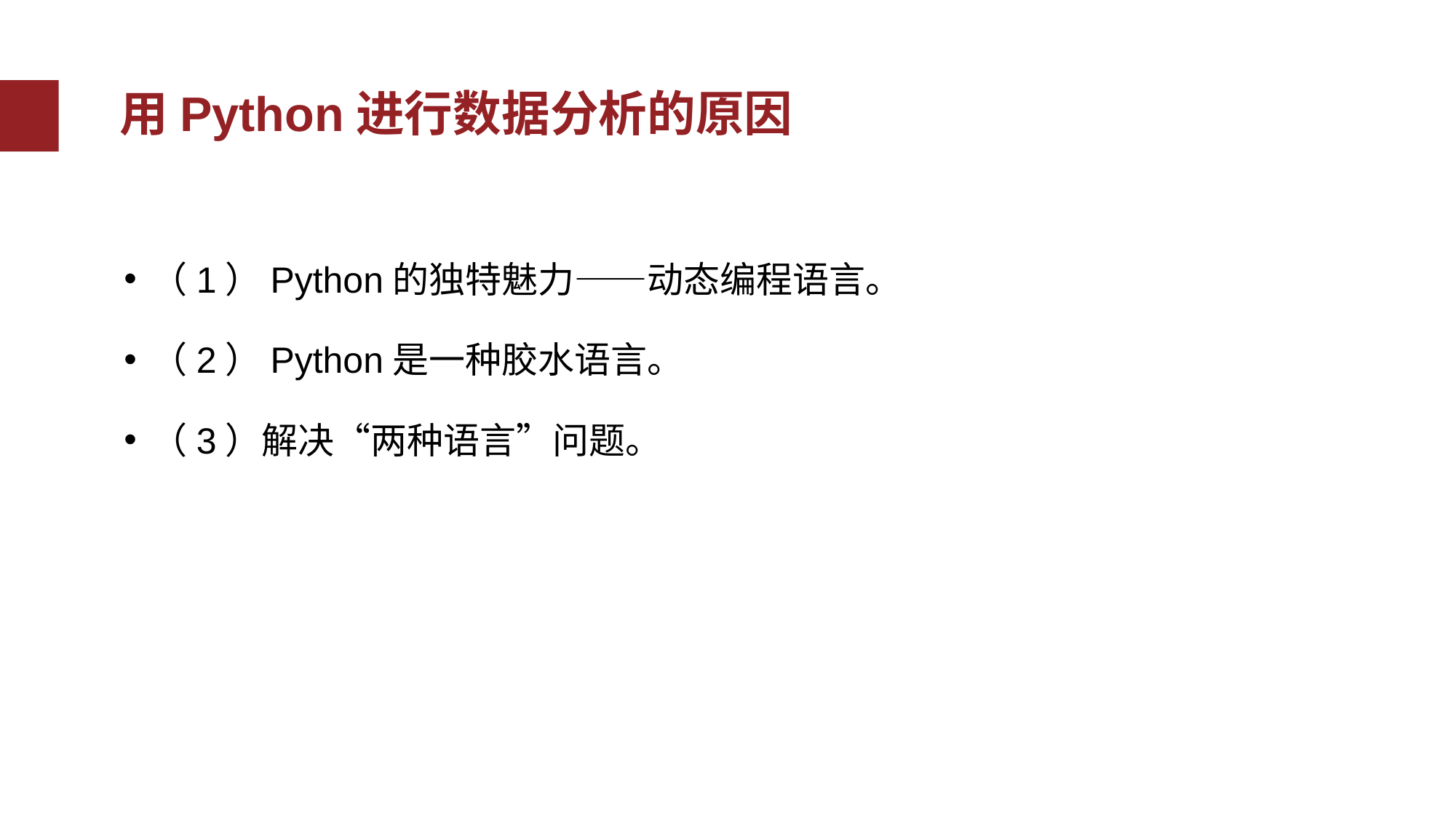

用Python进行数据分析的原因

（1）Python的独特魅力——动态编程语言。
（2）Python是一种胶水语言。
（3）解决“两种语言”问题。